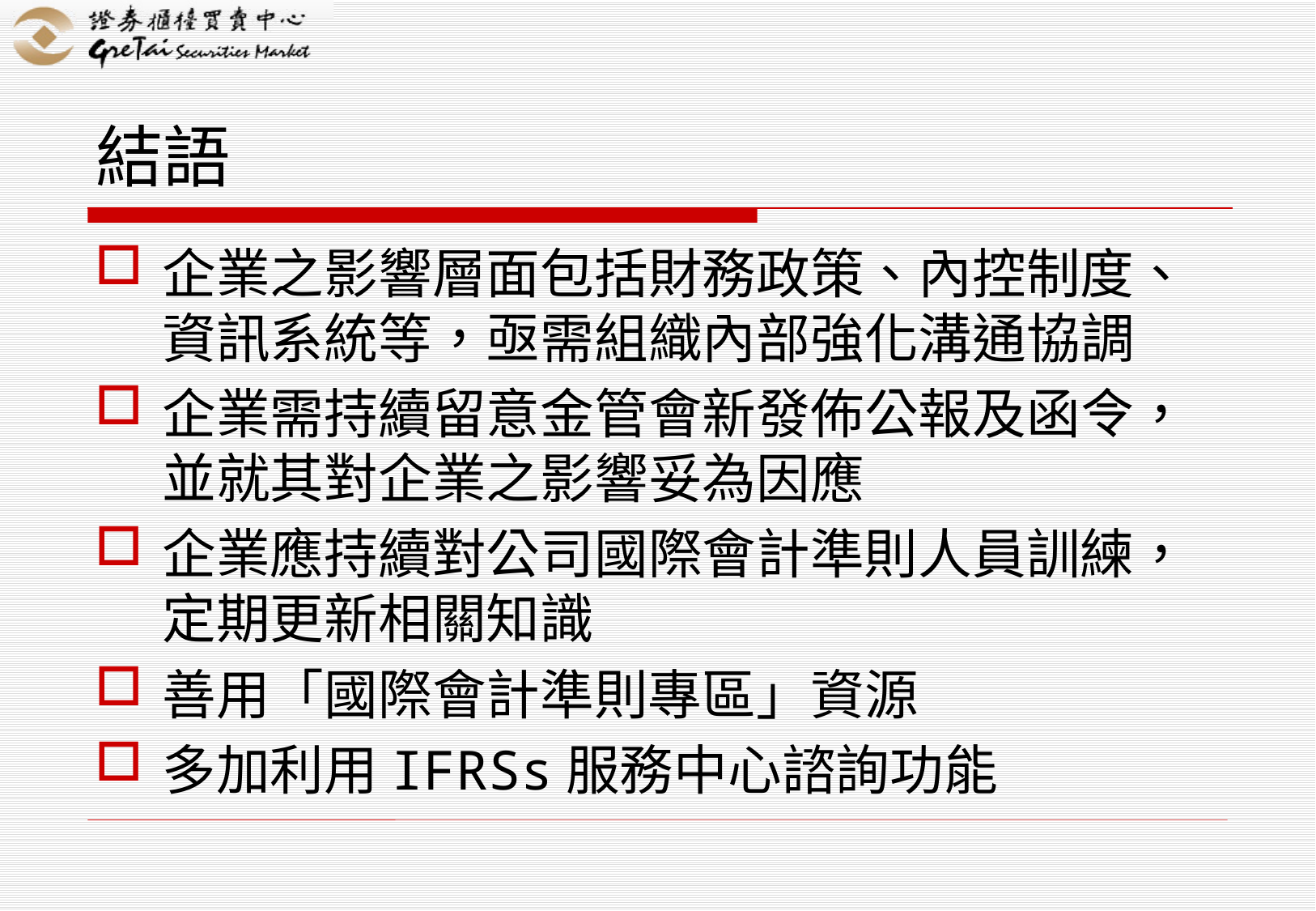

# 結語
企業之影響層面包括財務政策、內控制度、資訊系統等，亟需組織內部強化溝通協調
企業需持續留意金管會新發佈公報及函令，並就其對企業之影響妥為因應
企業應持續對公司國際會計準則人員訓練，定期更新相關知識
善用「國際會計準則專區」資源
多加利用IFRSs服務中心諮詢功能